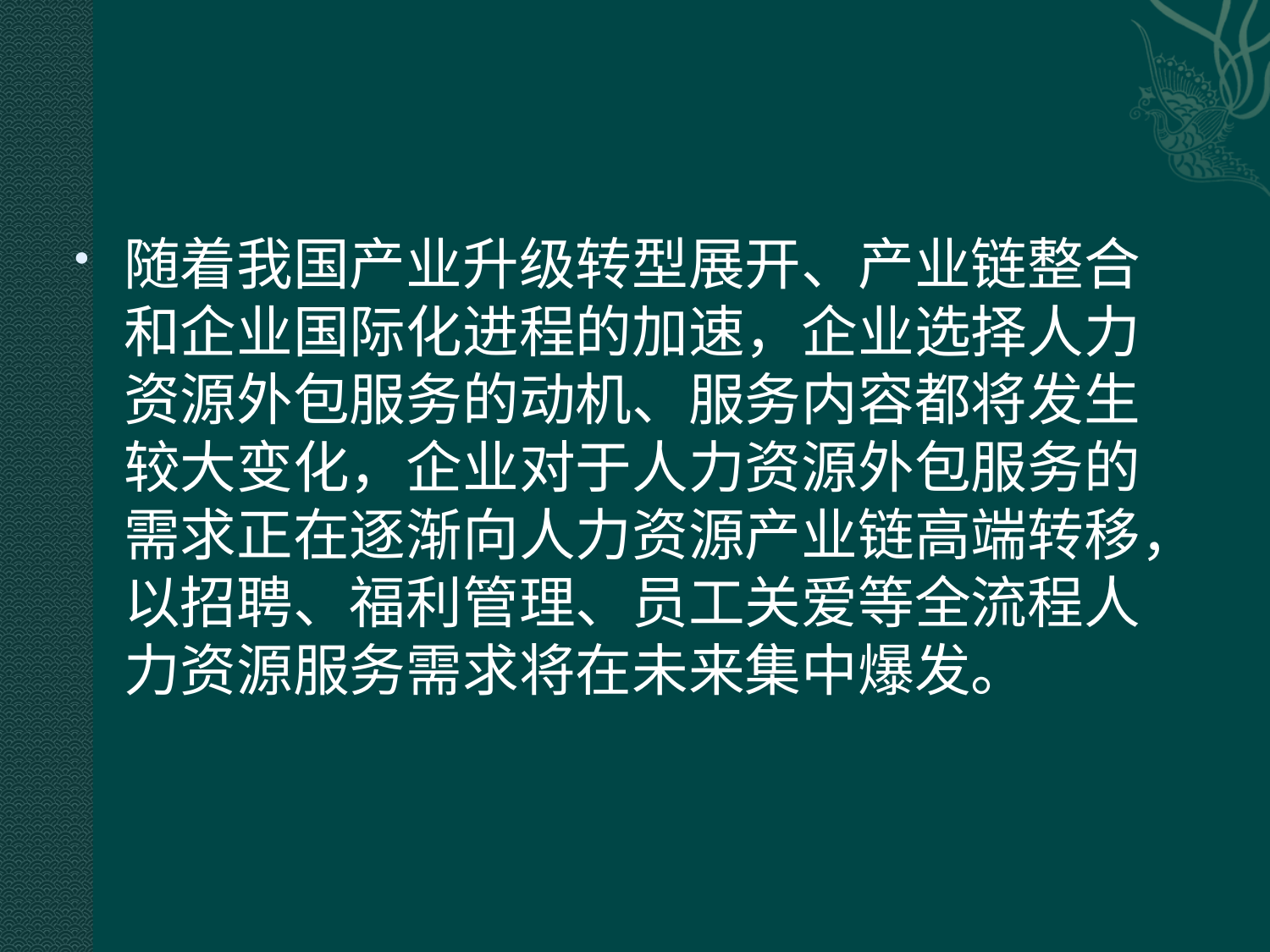

#
随着我国产业升级转型展开、产业链整合和企业国际化进程的加速，企业选择人力资源外包服务的动机、服务内容都将发生较大变化，企业对于人力资源外包服务的需求正在逐渐向人力资源产业链高端转移，以招聘、福利管理、员工关爱等全流程人力资源服务需求将在未来集中爆发。